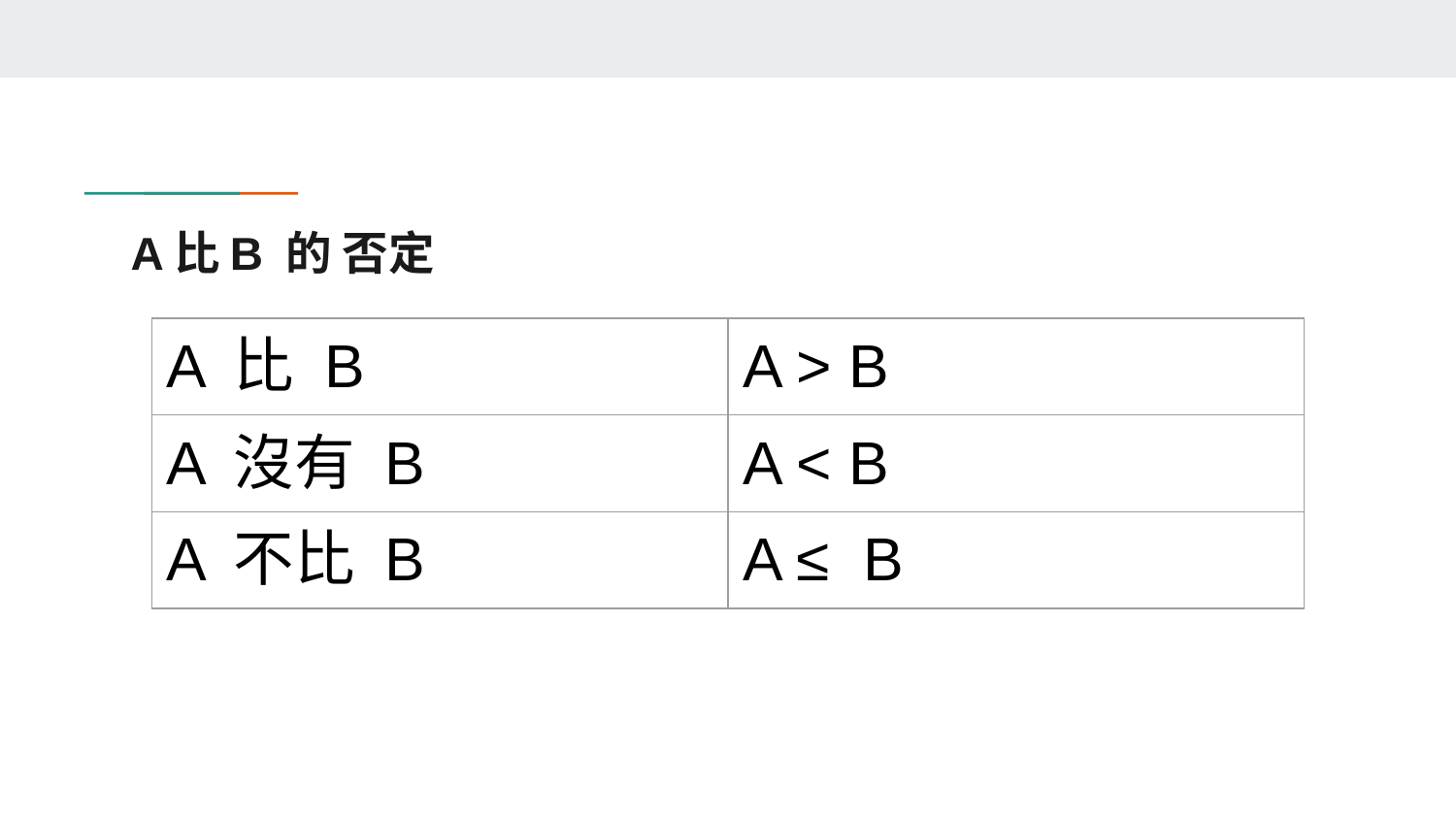

# A比B 的 否定
| A 比 B | A > B |
| --- | --- |
| A 沒有 B | A < B |
| A 不比 B | A ≤ B |